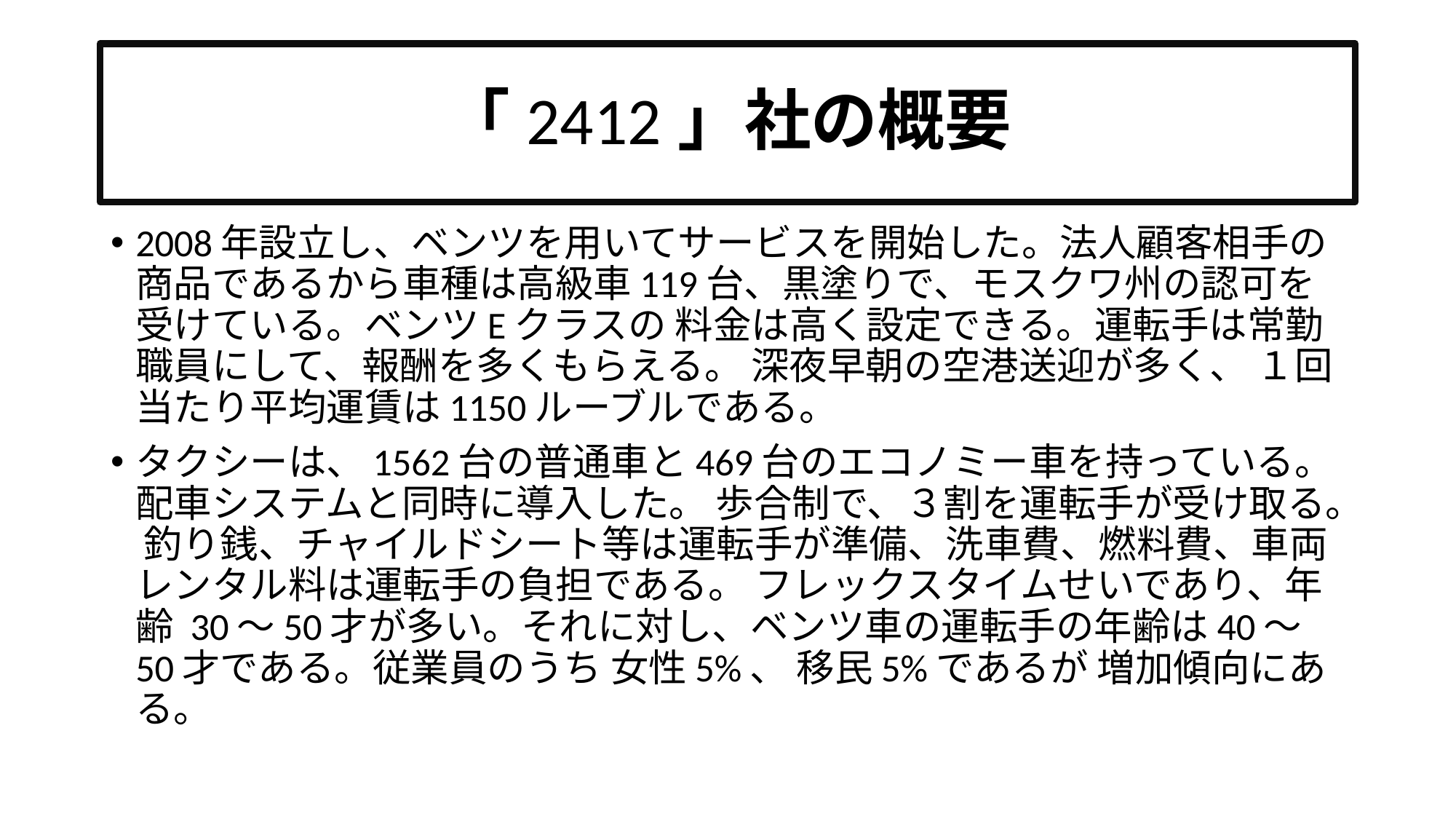

# 「2412」社の概要
2008年設立し、ベンツを用いてサービスを開始した。法人顧客相手の商品であるから車種は高級車119台、黒塗りで、モスクワ州の認可を受けている。ベンツEクラスの 料金は高く設定できる。運転手は常勤職員にして、報酬を多くもらえる。 深夜早朝の空港送迎が多く、 １回当たり平均運賃は1150ルーブルである。
タクシーは、1562台の普通車と469台のエコノミー車を持っている。 配車システムと同時に導入した。 歩合制で、３割を運転手が受け取る。 釣り銭、チャイルドシート等は運転手が準備、洗車費、燃料費、車両レンタル料は運転手の負担である。 フレックスタイムせいであり、年齢 30～50才が多い。それに対し、ベンツ車の運転手の年齢は40～50才である。従業員のうち 女性5%、 移民5%であるが 増加傾向にある。